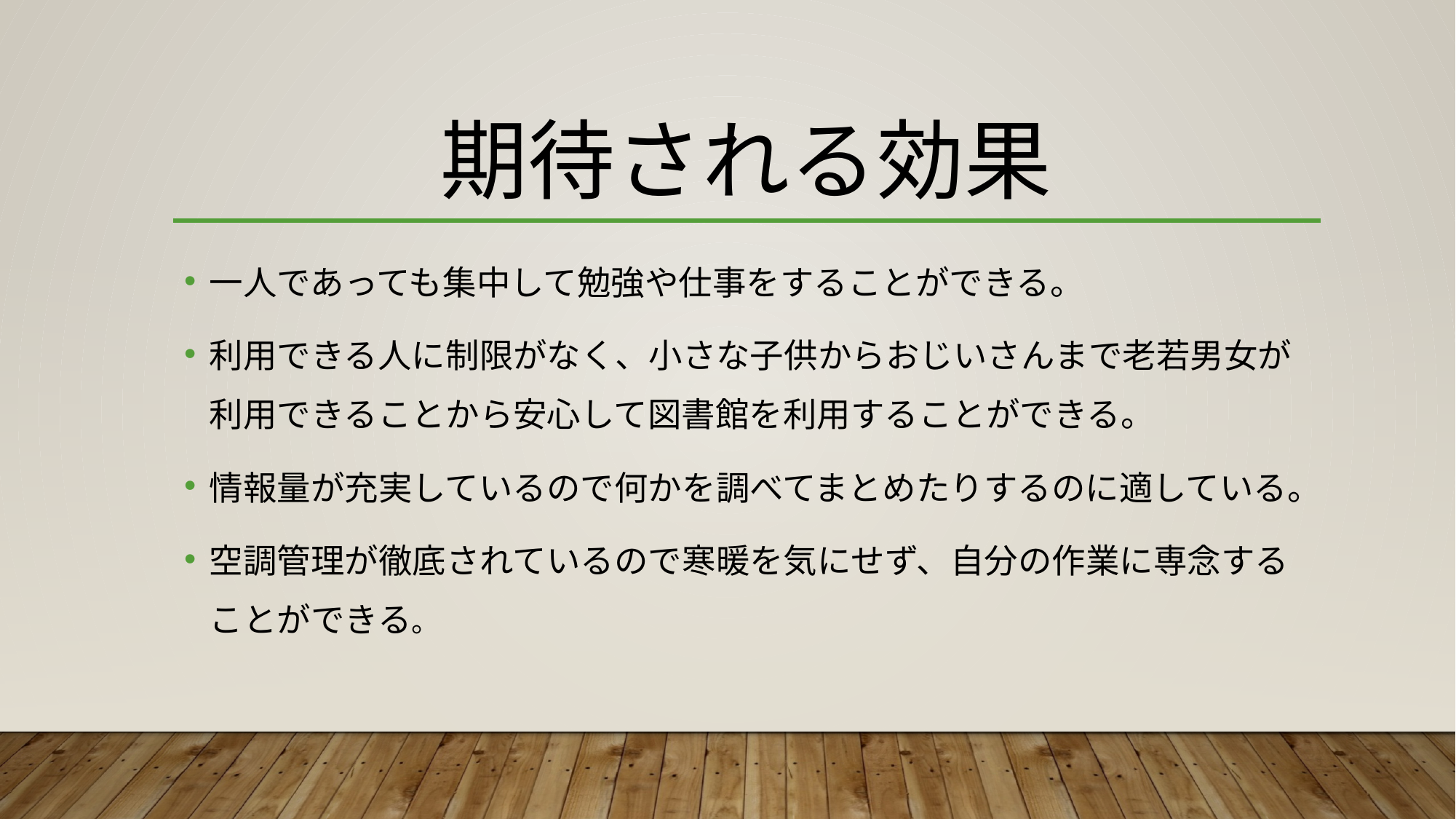

# 期待される効果
一人であっても集中して勉強や仕事をすることができる。
利用できる人に制限がなく、小さな子供からおじいさんまで老若男女が利用できることから安心して図書館を利用することができる。
情報量が充実しているので何かを調べてまとめたりするのに適している。
空調管理が徹底されているので寒暖を気にせず、自分の作業に専念することができる。